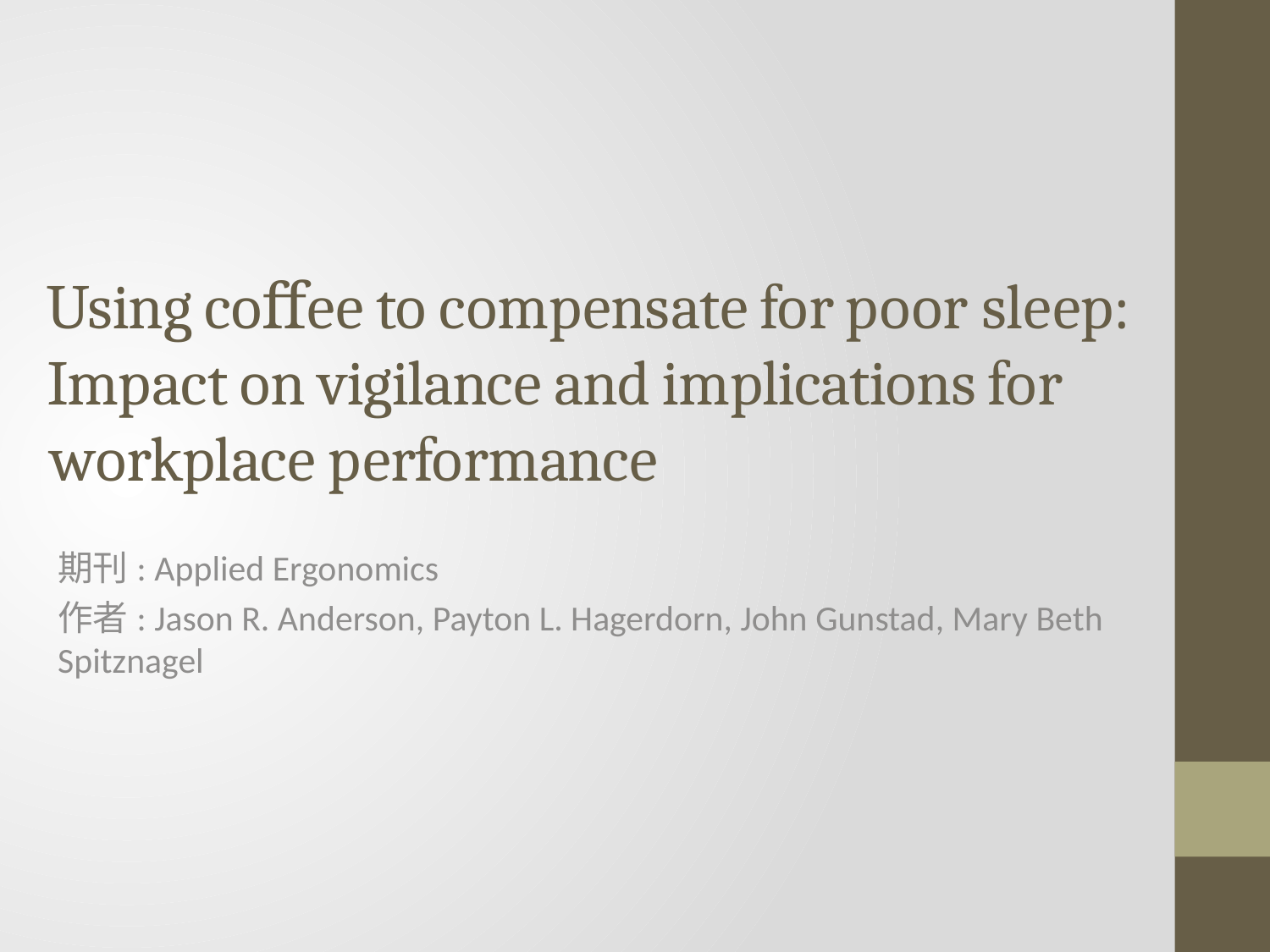

# Using coﬀee to compensate for poor sleep: Impact on vigilance and implications for workplace performance
期刊: Applied Ergonomics
作者: Jason R. Anderson, Payton L. Hagerdorn, John Gunstad, Mary Beth Spitznagel